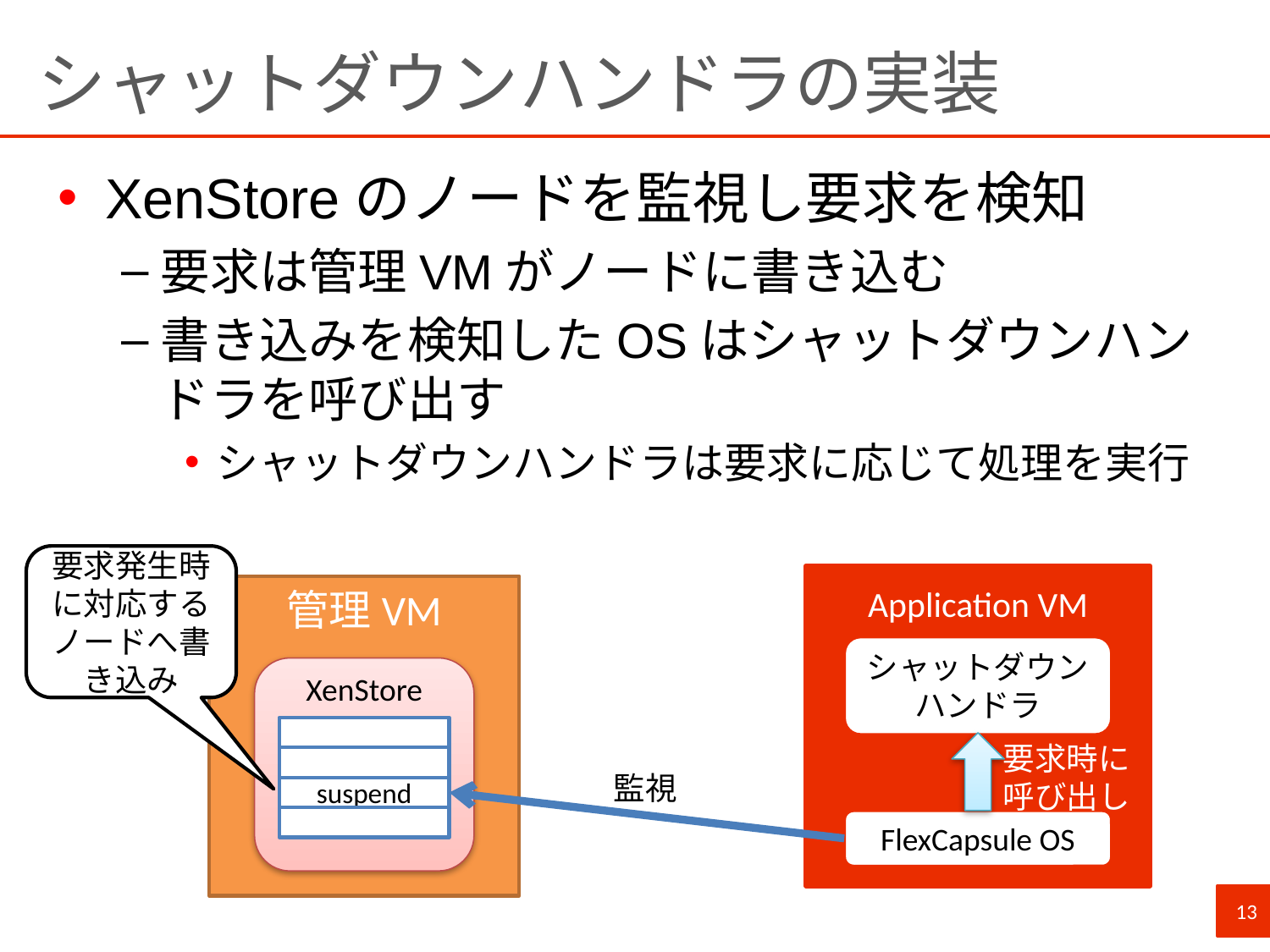

# シャットダウンハンドラの実装
XenStoreのノードを監視し要求を検知
要求は管理VMがノードに書き込む
書き込みを検知したOSはシャットダウンハンドラを呼び出す
シャットダウンハンドラは要求に応じて処理を実行
要求発生時に対応するノードへ書き込み
Application VM

管理VM

シャットダウン
ハンドラ
XenStore

要求時に
呼び出し

監視
suspend

FlexCapsule OS
13